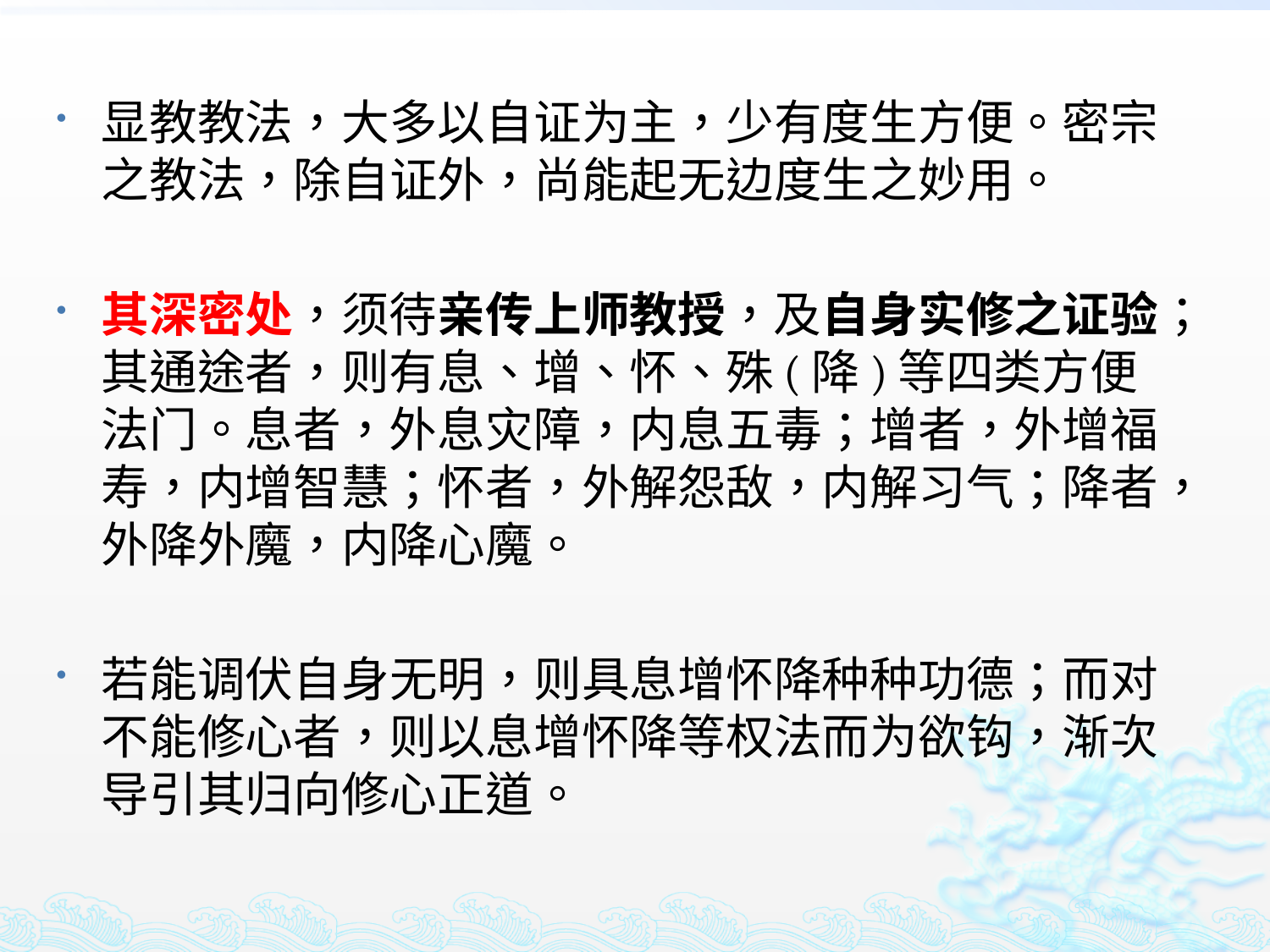

显教教法，大多以自证为主，少有度生方便。密宗之教法，除自证外，尚能起无边度生之妙用。

其深密处，须待亲传上师教授，及自身实修之证验；其通途者，则有息、增、怀、殊(降)等四类方便法门。息者，外息灾障，内息五毒；增者，外增福寿，内增智慧；怀者，外解怨敌，内解习气；降者，外降外魔，内降心魔。

若能调伏自身无明，则具息增怀降种种功德；而对不能修心者，则以息增怀降等权法而为欲钩，渐次导引其归向修心正道。